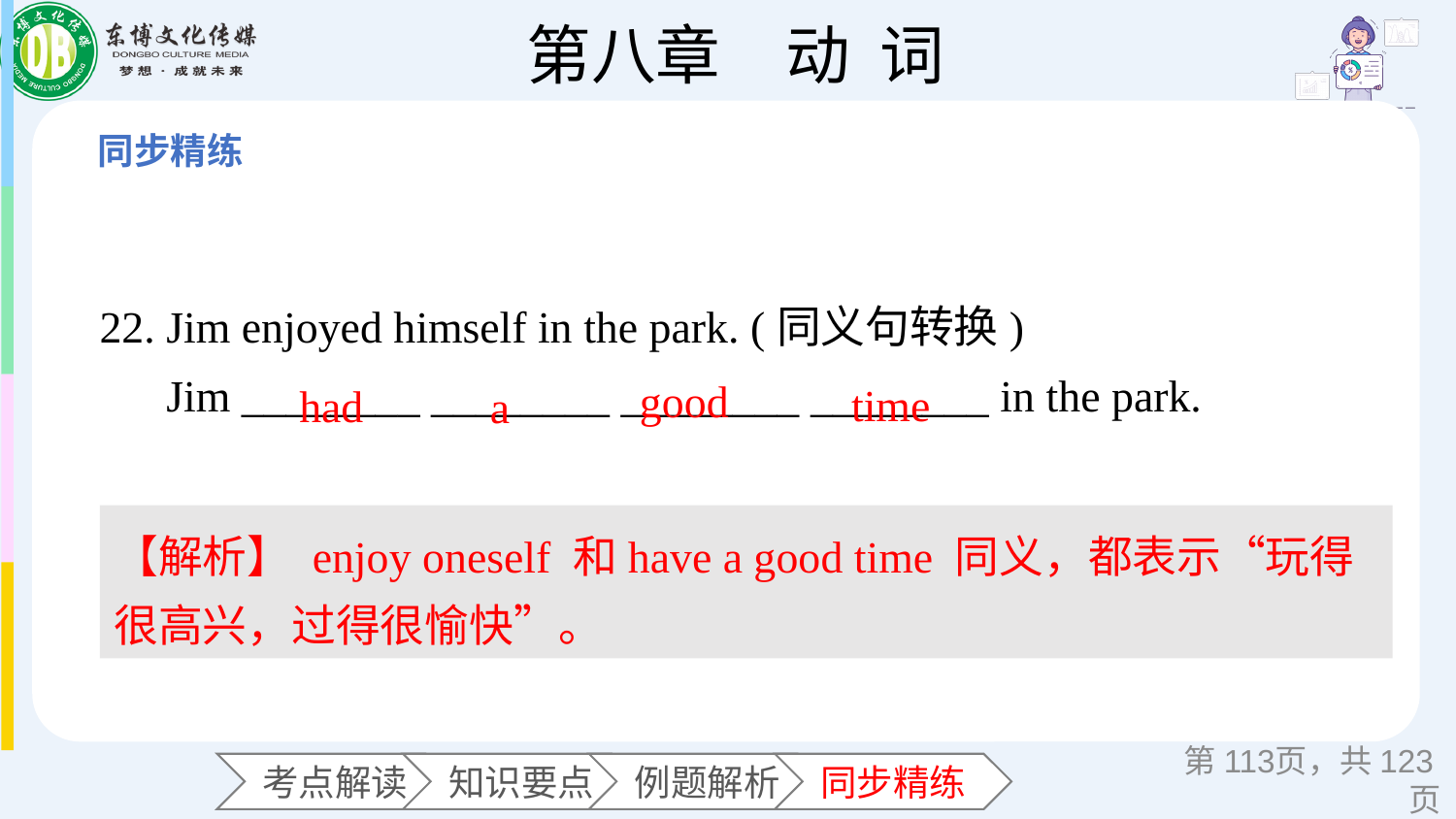

22. Jim enjoyed himself in the park. (同义句转换)
      Jim ________ ________ ________ ________ in the park.
good
time
had
a
【解析】 enjoy oneself 和have a good time 同义，都表示“玩得很高兴，过得很愉快”。
第113页，共123页